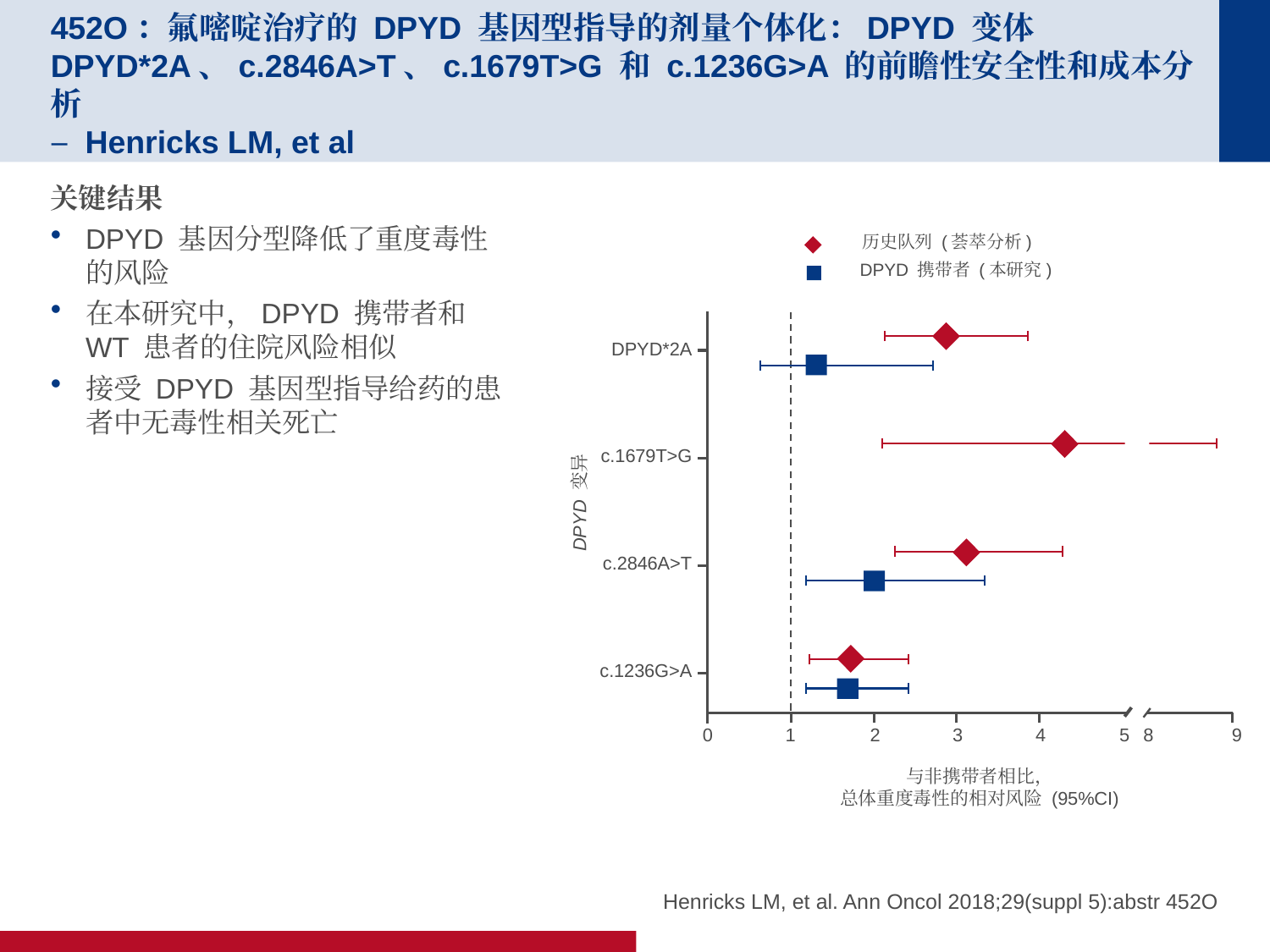

# 452O：氟嘧啶治疗的 DPYD 基因型指导的剂量个体化：DPYD 变体 DPYD*2A、c.2846A>T、c.1679T>G 和 c.1236G>A 的前瞻性安全性和成本分析 – Henricks LM, et al
关键结果
DPYD 基因分型降低了重度毒性的风险
在本研究中，DPYD 携带者和 WT 患者的住院风险相似
接受 DPYD 基因型指导给药的患者中无毒性相关死亡

历史队列 (荟萃分析)

DPYD 携带者 (本研究)

DPYD*2A

c.1679T>G
DPYD 变异
c.2846A>T
c.1236G>A

0
1
2
3
4
5
8
9
与非携带者相比，
总体重度毒性的相对风险 (95%CI)
Henricks LM, et al. Ann Oncol 2018;29(suppl 5):abstr 452O